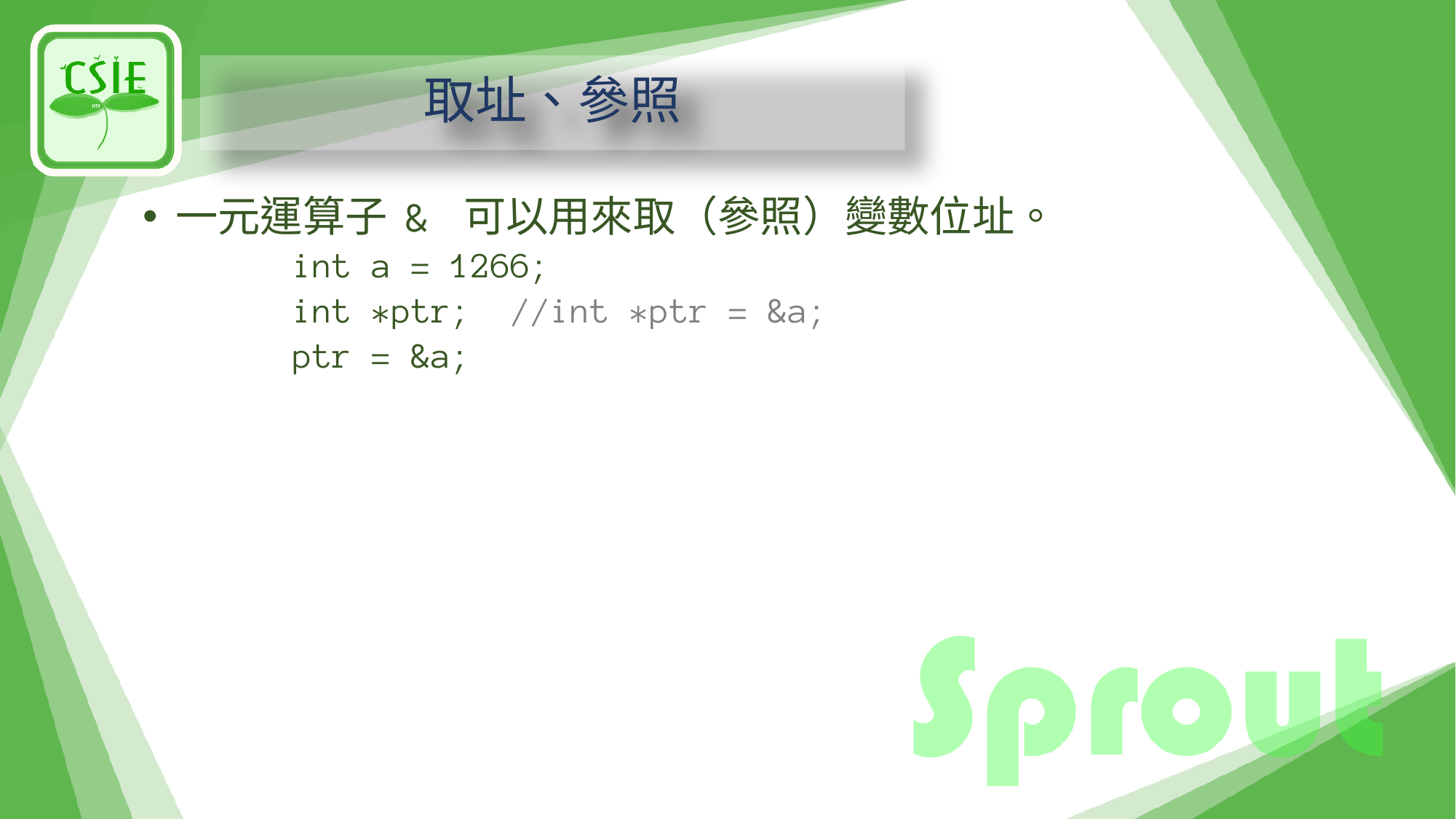

# 取址、參照
一元運算子 & 可以用來取（參照）變數位址。
	int a = 1266;
	int *ptr;	//int *ptr = &a;
	ptr = &a;